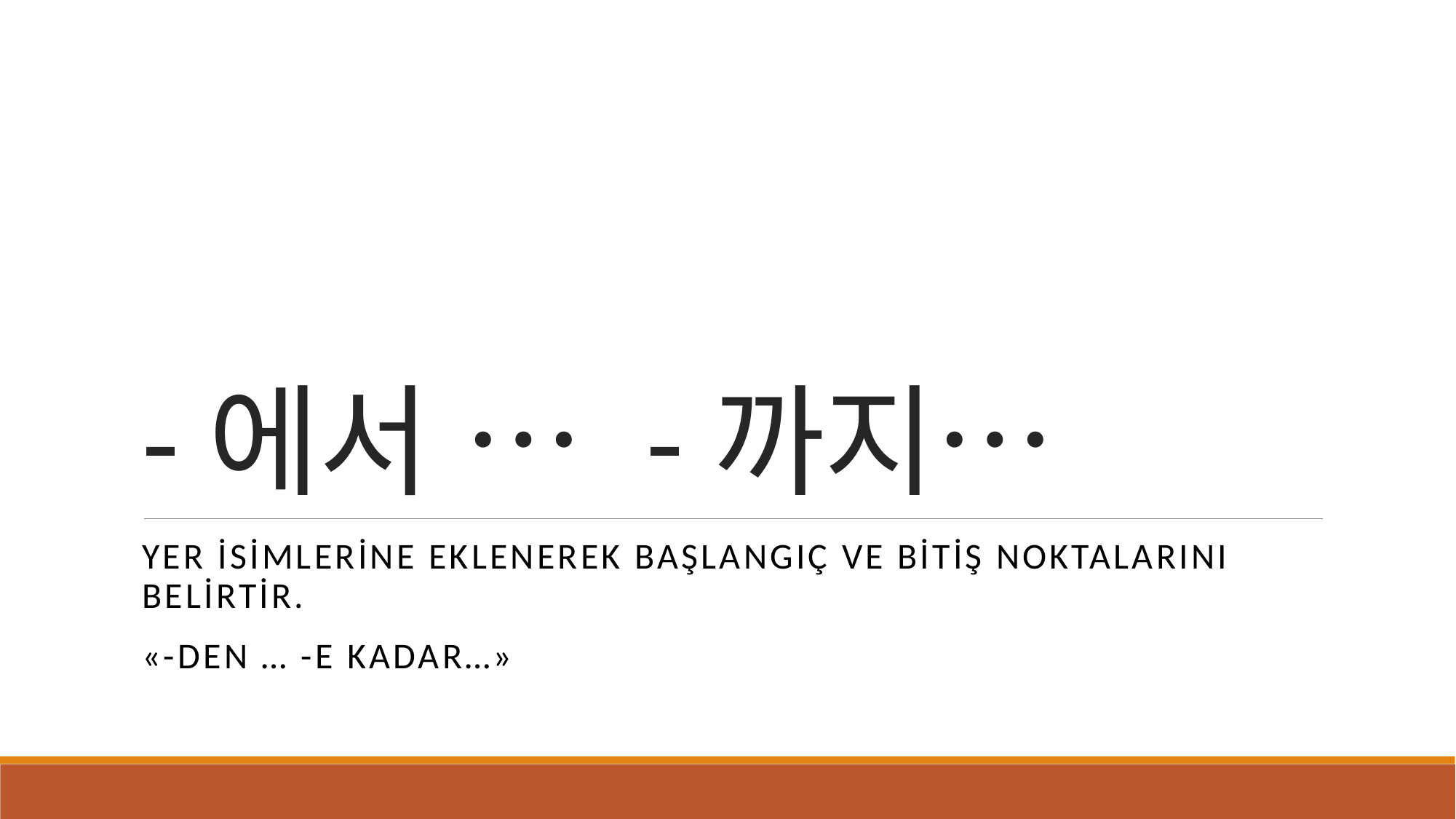

# -에서 … -까지…
Yer isimlerine eklenerek başlangıç ve bitiş noktalarını belirtir.
«-den … -e kadar…»